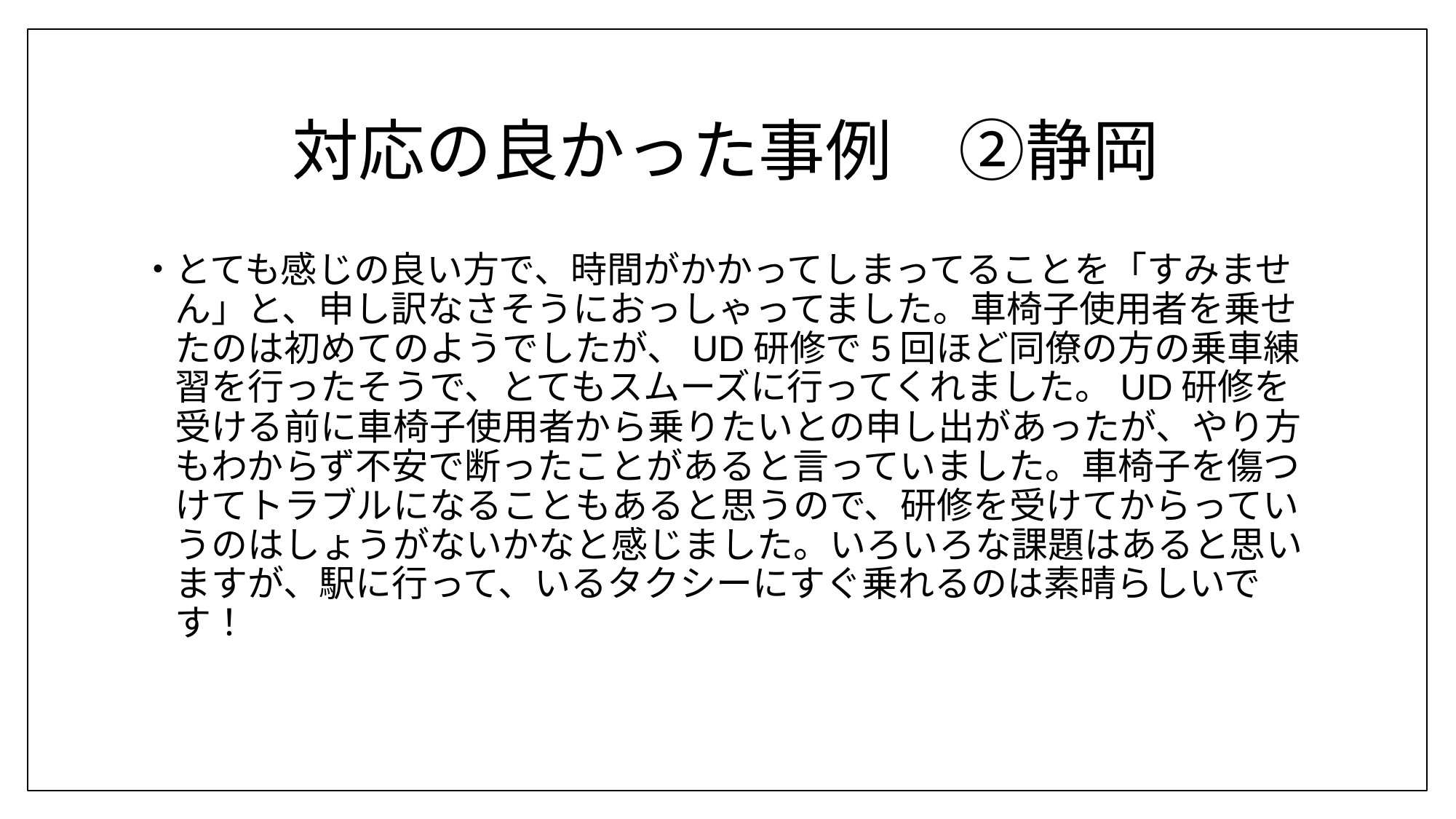

# 対応の良かった事例　②静岡
とても感じの良い方で、時間がかかってしまってることを「すみません」と、申し訳なさそうにおっしゃってました。車椅子使用者を乗せたのは初めてのようでしたが、UD研修で5回ほど同僚の方の乗車練習を行ったそうで、とてもスムーズに行ってくれました。UD研修を受ける前に車椅子使用者から乗りたいとの申し出があったが、やり方もわからず不安で断ったことがあると言っていました。車椅子を傷つけてトラブルになることもあると思うので、研修を受けてからっていうのはしょうがないかなと感じました。いろいろな課題はあると思いますが、駅に行って、いるタクシーにすぐ乗れるのは素晴らしいです！